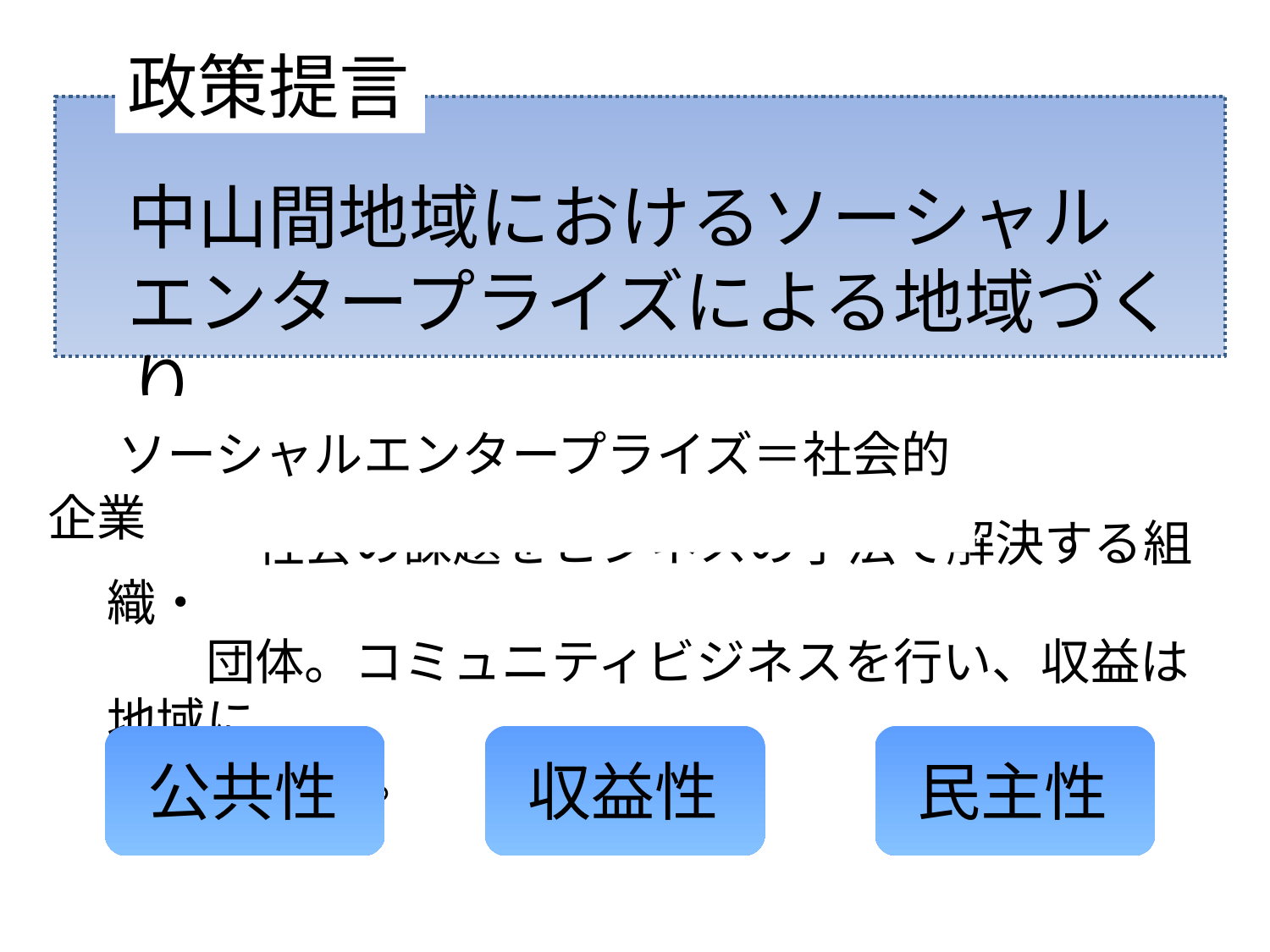

政策提言

中山間地域におけるソーシャル
エンタープライズによる地域づくり
　ソーシャルエンタープライズ＝社会的企業
・・・社会の課題をビジネスの手法で解決する組織・
　　団体。コミュニティビジネスを行い、収益は地域に
     還元する。

公共性

収益性

民主性